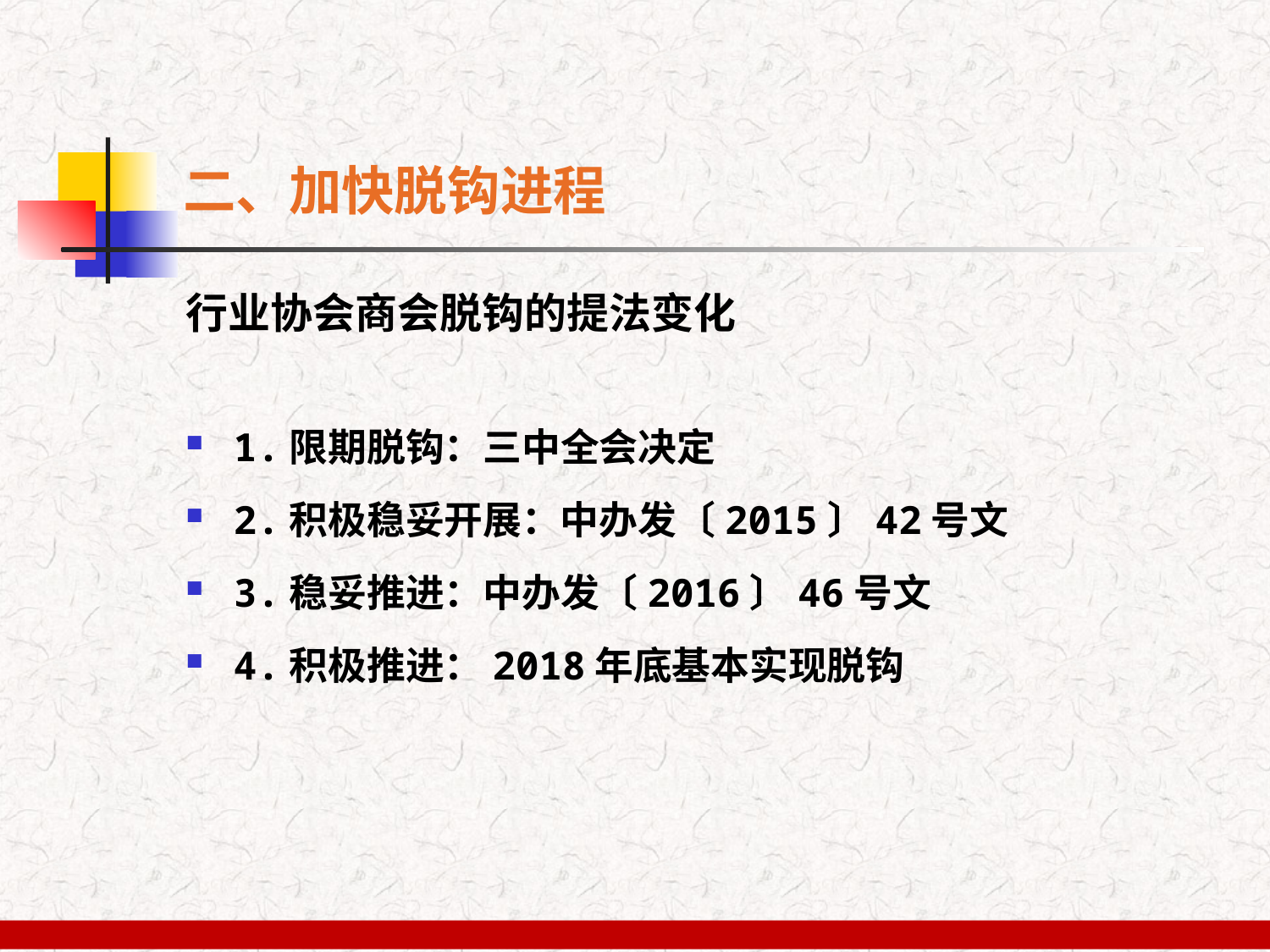

# 二、加快脱钩进程
行业协会商会脱钩的提法变化

1.限期脱钩：三中全会决定
2.积极稳妥开展：中办发〔2015〕42号文
3.稳妥推进：中办发〔2016〕46号文
4.积极推进：2018年底基本实现脱钩